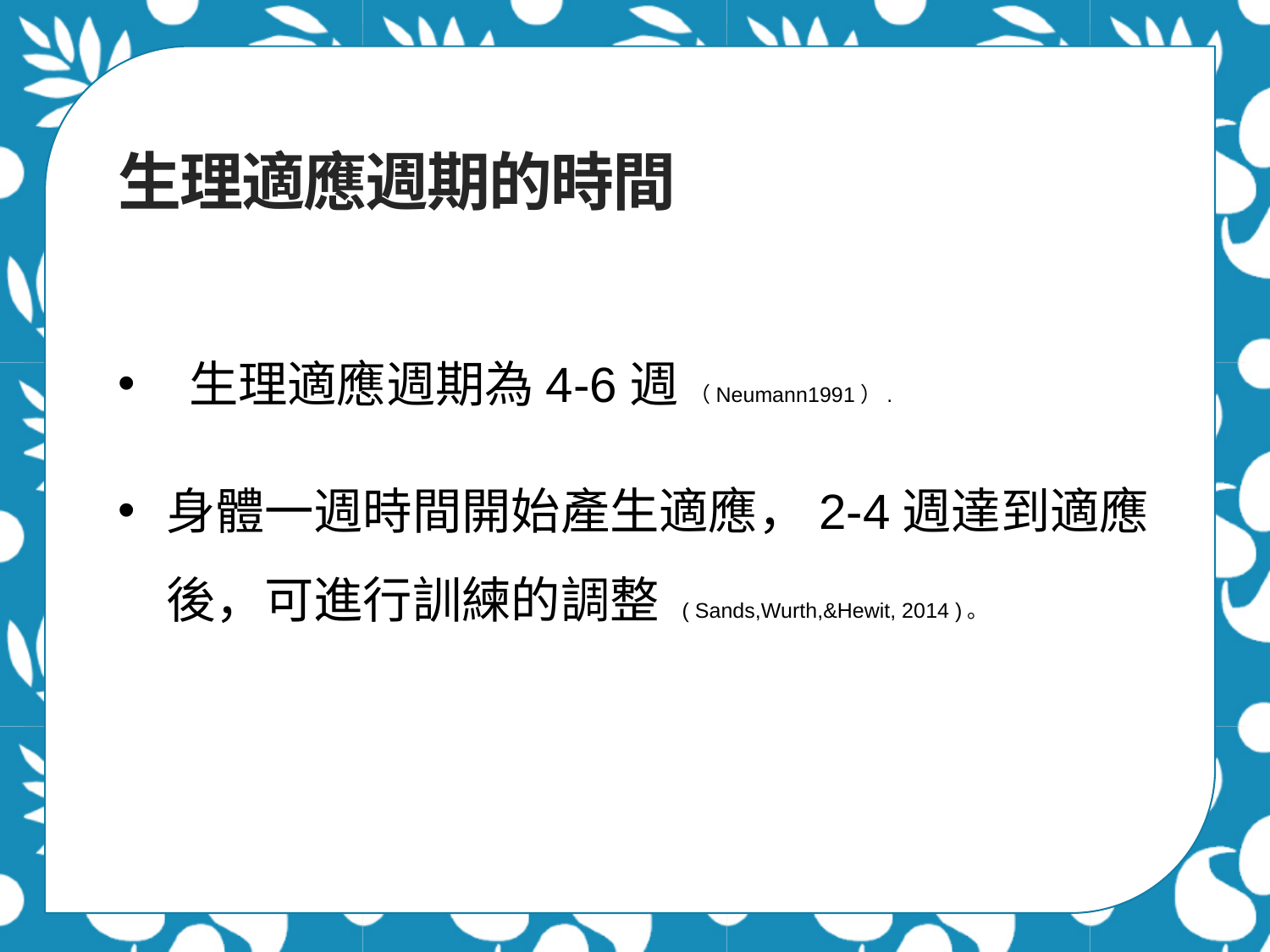

生理適應週期的時間
 生理適應週期為4-6週 （Neumann1991）.

身體一週時間開始產生適應，2-4週達到適應後，可進行訓練的調整 ( Sands,Wurth,&Hewit, 2014 )。